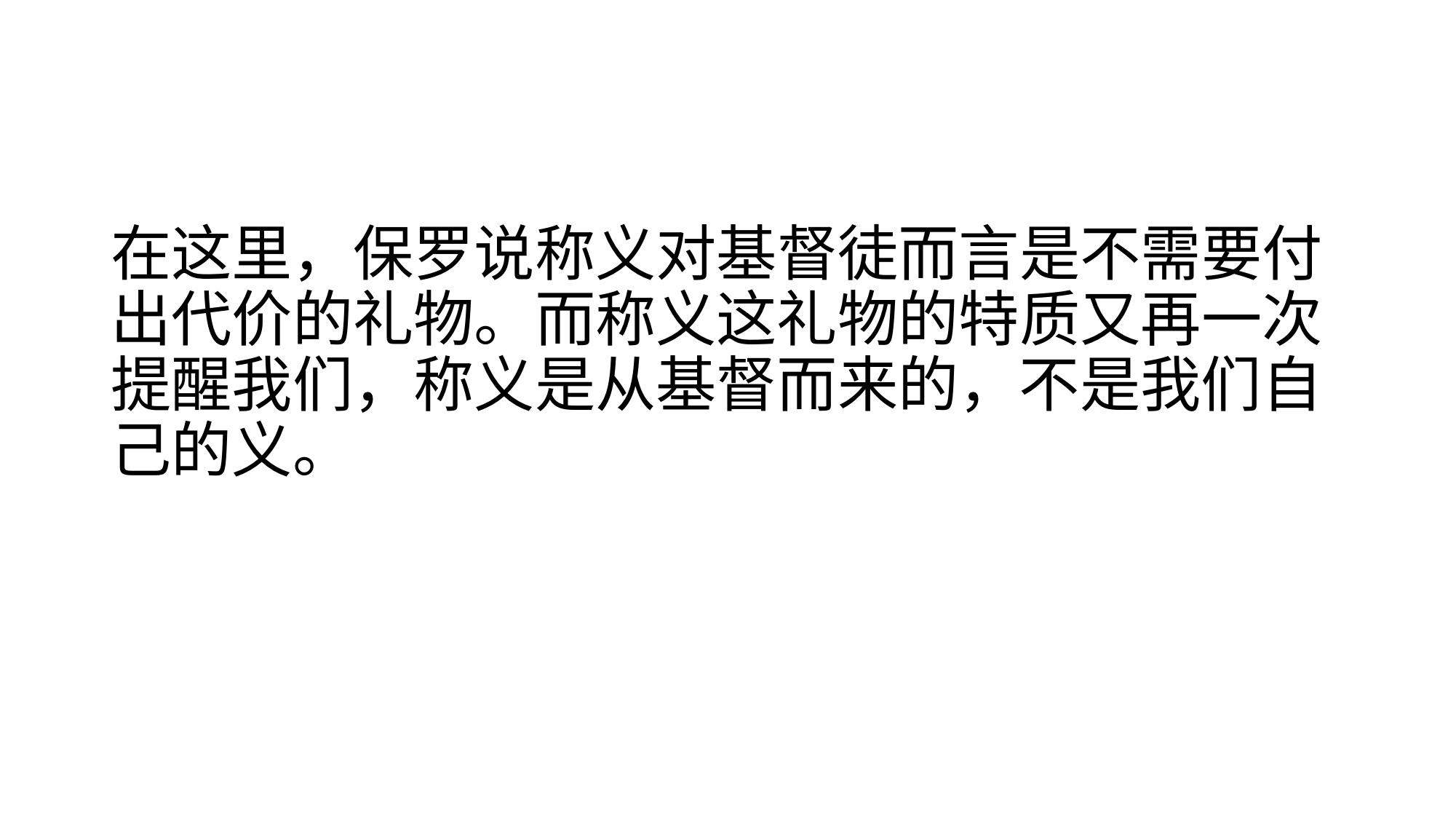

#
在这里，保罗说称义对基督徒而言是不需要付出代价的礼物。而称义这礼物的特质又再一次提醒我们，称义是从基督而来的，不是我们自己的义。